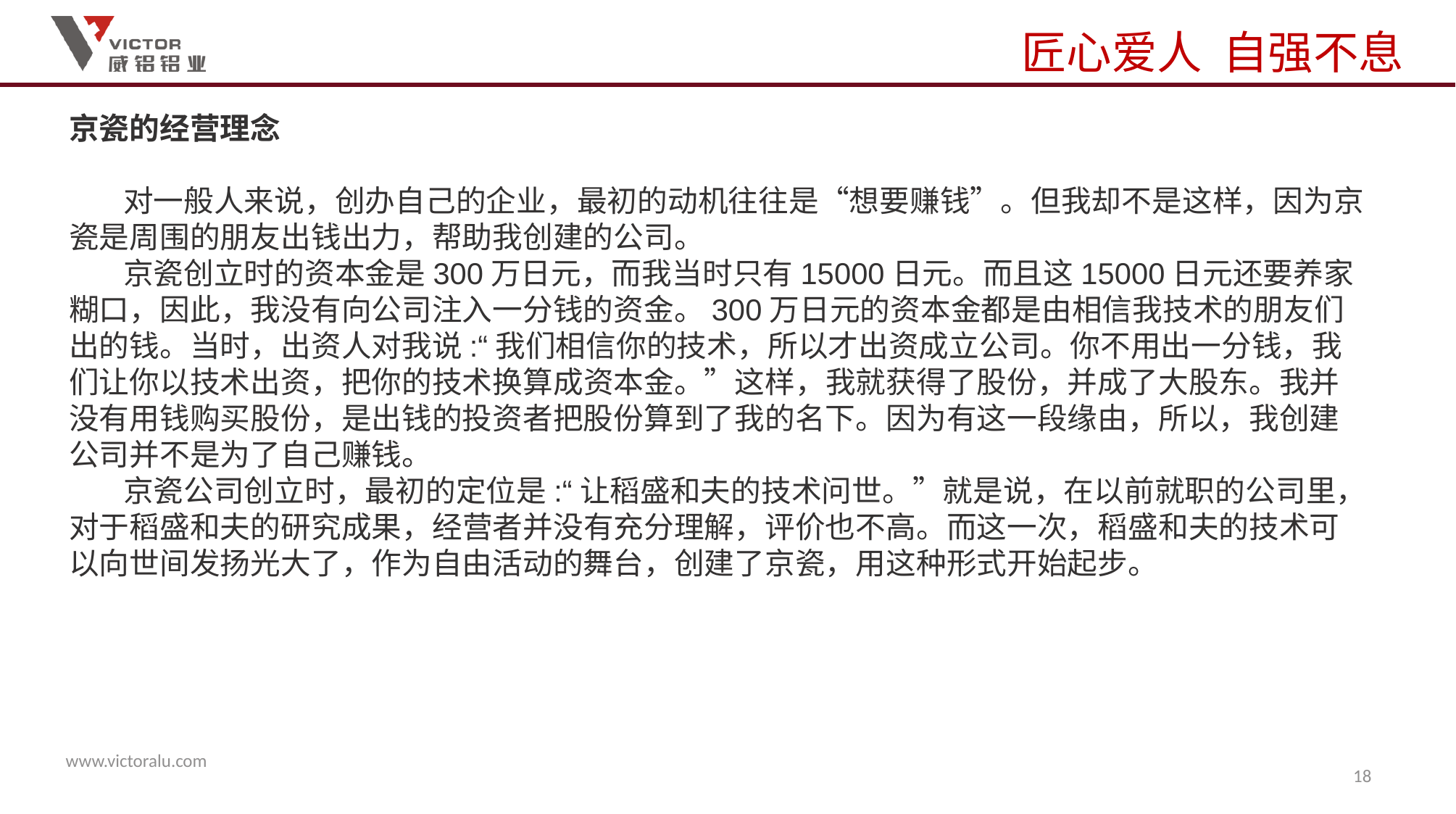

京瓷的经营理念

       对一般人来说，创办自己的企业，最初的动机往往是“想要赚钱”。但我却不是这样，因为京瓷是周围的朋友出钱出力，帮助我创建的公司。
       京瓷创立时的资本金是300万日元，而我当时只有15000日元。而且这15000日元还要养家糊口，因此，我没有向公司注入一分钱的资金。300万日元的资本金都是由相信我技术的朋友们出的钱。当时，出资人对我说:“我们相信你的技术，所以才出资成立公司。你不用出一分钱，我们让你以技术出资，把你的技术换算成资本金。”这样，我就获得了股份，并成了大股东。我并没有用钱购买股份，是出钱的投资者把股份算到了我的名下。因为有这一段缘由，所以，我创建公司并不是为了自己赚钱。
       京瓷公司创立时，最初的定位是:“让稻盛和夫的技术问世。”就是说，在以前就职的公司里，对于稻盛和夫的研究成果，经营者并没有充分理解，评价也不高。而这一次，稻盛和夫的技术可以向世间发扬光大了，作为自由活动的舞台，创建了京瓷，用这种形式开始起步。

18